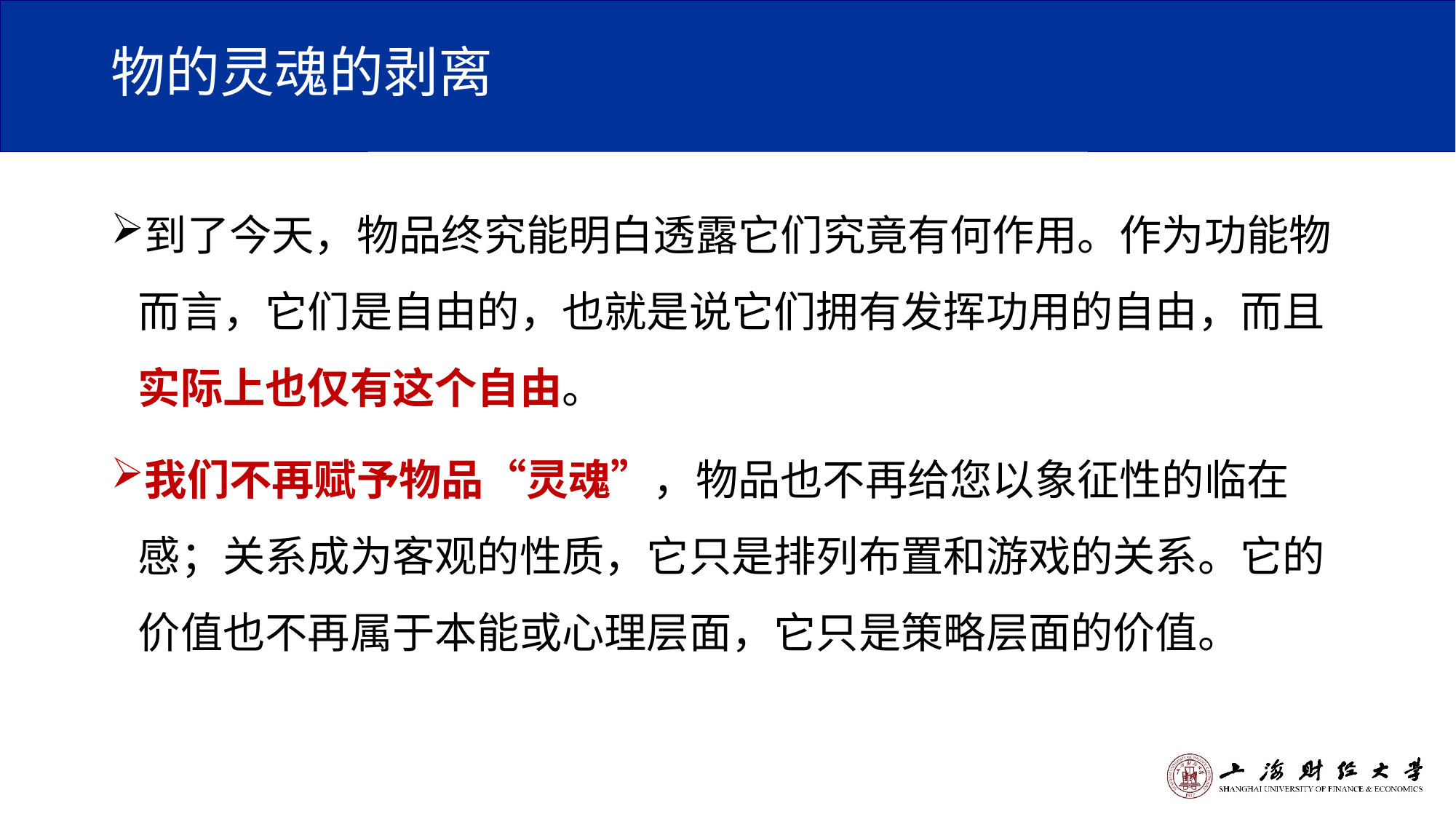

# 物的灵魂的剥离
到了今天，物品终究能明白透露它们究竟有何作用。作为功能物而言，它们是自由的，也就是说它们拥有发挥功用的自由，而且实际上也仅有这个自由。
我们不再赋予物品“灵魂”，物品也不再给您以象征性的临在感；关系成为客观的性质，它只是排列布置和游戏的关系。它的价值也不再属于本能或心理层面，它只是策略层面的价值。